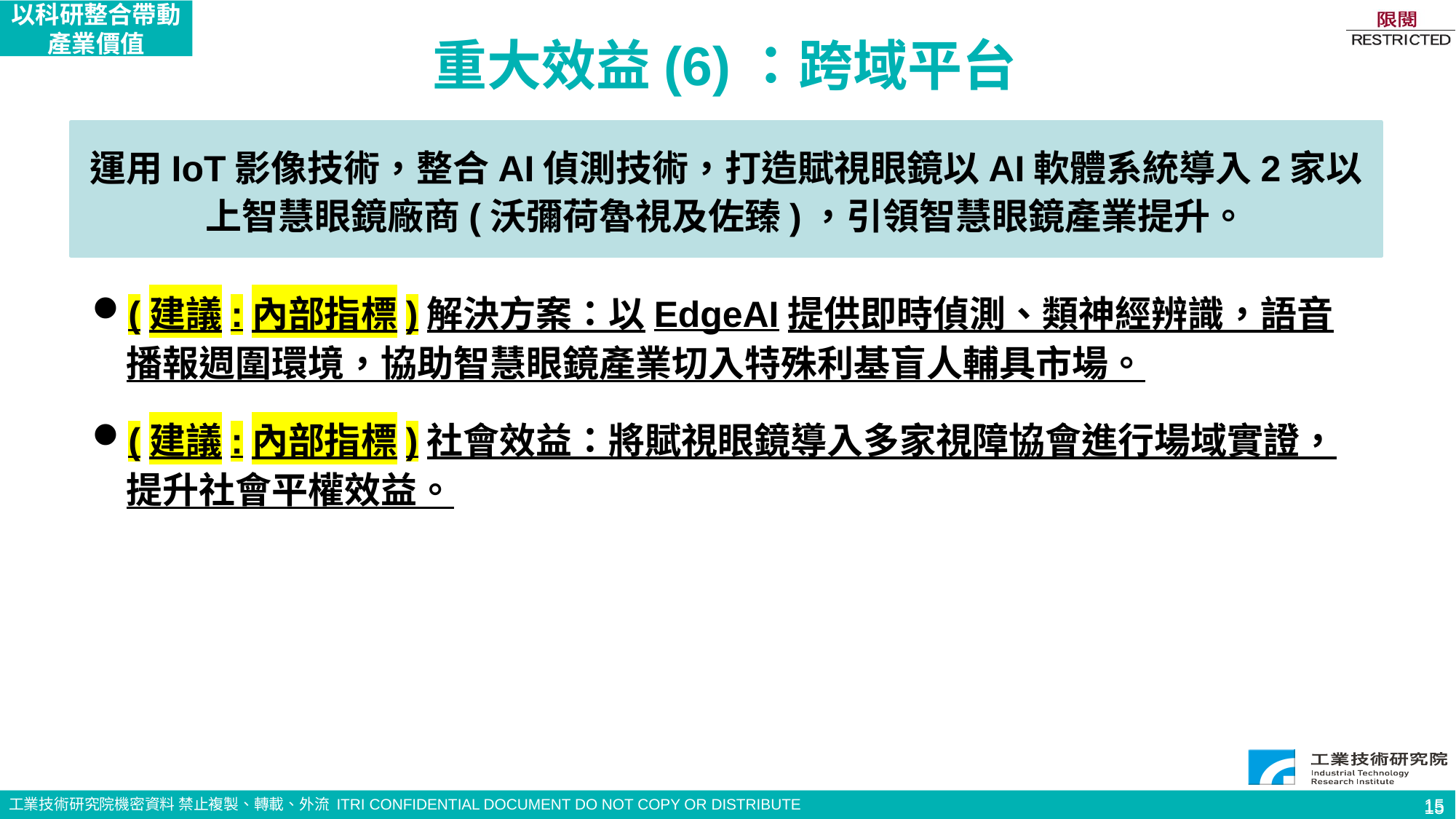

15
以科研整合帶動產業價值
重大效益(6)：跨域平台
運用IoT影像技術，整合AI偵測技術，打造賦視眼鏡以AI軟體系統導入2家以上智慧眼鏡廠商(沃彌荷魯視及佐臻)，引領智慧眼鏡產業提升。
(建議:內部指標)解決方案：以EdgeAI提供即時偵測、類神經辨識，語音播報週圍環境，協助智慧眼鏡產業切入特殊利基盲人輔具市場。
(建議:內部指標)社會效益：將賦視眼鏡導入多家視障協會進行場域實證，提升社會平權效益。
15